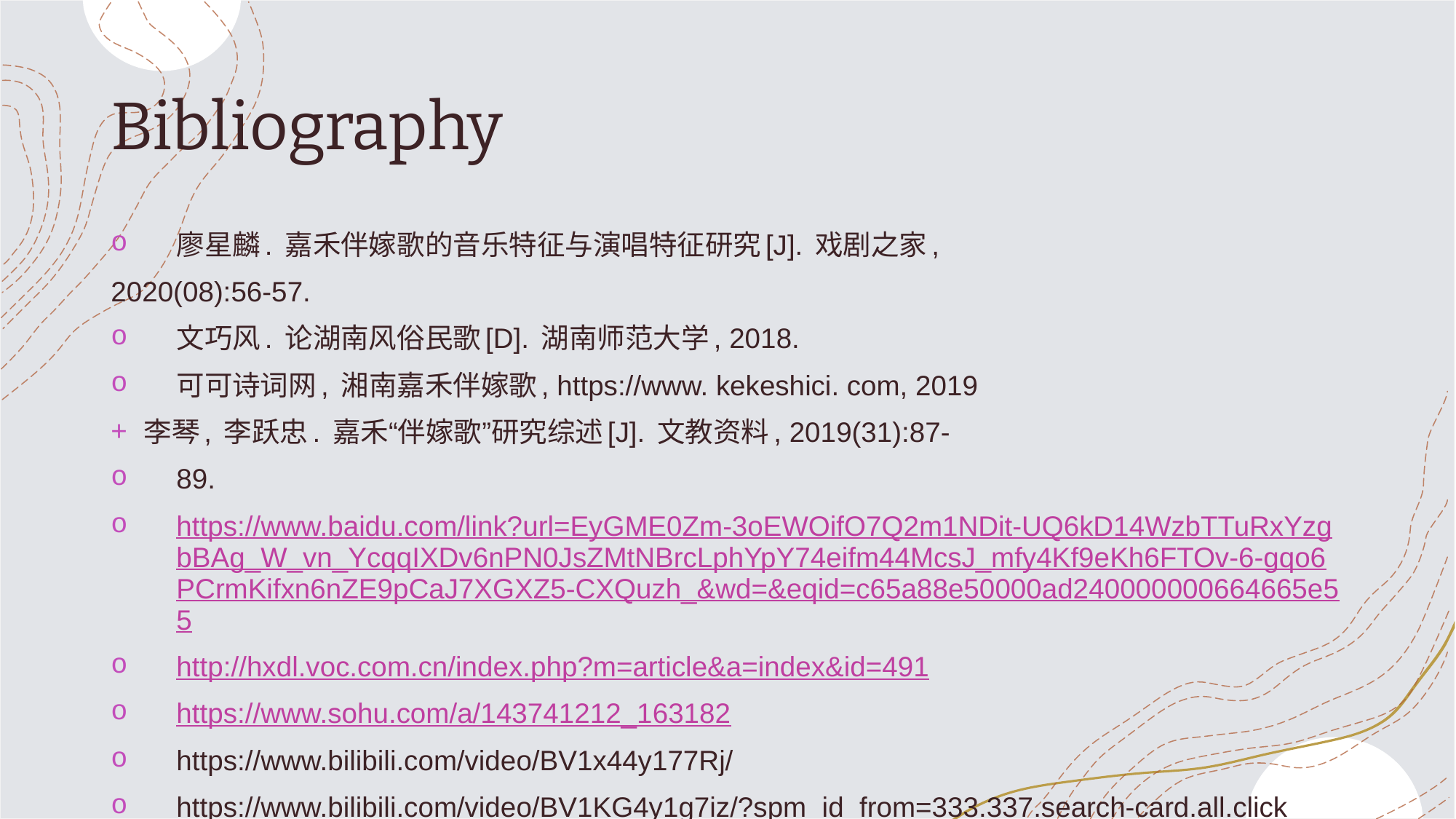

# Bibliography
廖星麟. 嘉禾伴嫁歌的音乐特征与演唱特征研究[J]. 戏剧之家,
2020(08):56-57.
文巧风. 论湖南风俗民歌[D]. 湖南师范大学, 2018.
可可诗词网, 湘南嘉禾伴嫁歌, https://www. kekeshici. com, 2019
李琴, 李跃忠. 嘉禾“伴嫁歌”研究综述[J]. 文教资料, 2019(31):87-
89.
https://www.baidu.com/link?url=EyGME0Zm-3oEWOifO7Q2m1NDit-UQ6kD14WzbTTuRxYzgbBAg_W_vn_YcqqIXDv6nPN0JsZMtNBrcLphYpY74eifm44McsJ_mfy4Kf9eKh6FTOv-6-gqo6PCrmKifxn6nZE9pCaJ7XGXZ5-CXQuzh_&wd=&eqid=c65a88e50000ad240000000664665e55
http://hxdl.voc.com.cn/index.php?m=article&a=index&id=491
https://www.sohu.com/a/143741212_163182
https://www.bilibili.com/video/BV1x44y177Rj/
https://www.bilibili.com/video/BV1KG4y1g7iz/?spm_id_from=333.337.search-card.all.click